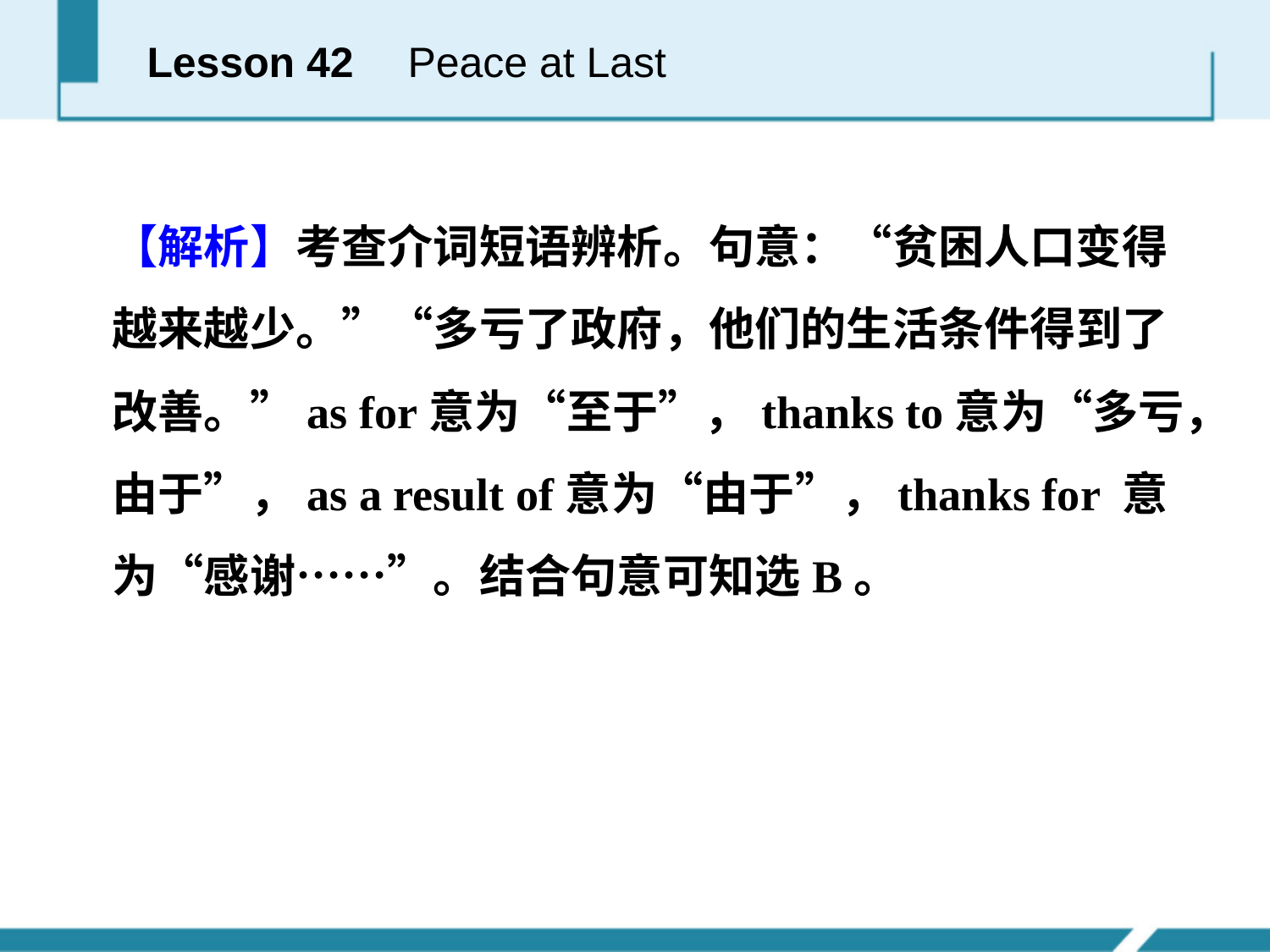

Lesson 42   Peace at Last
【解析】考查介词短语辨析。句意：“贫困人口变得越来越少。”“多亏了政府，他们的生活条件得到了改善。”as for意为“至于”，thanks to意为“多亏，由于”，as a result of意为“由于”，thanks for 意为“感谢……”。结合句意可知选B。